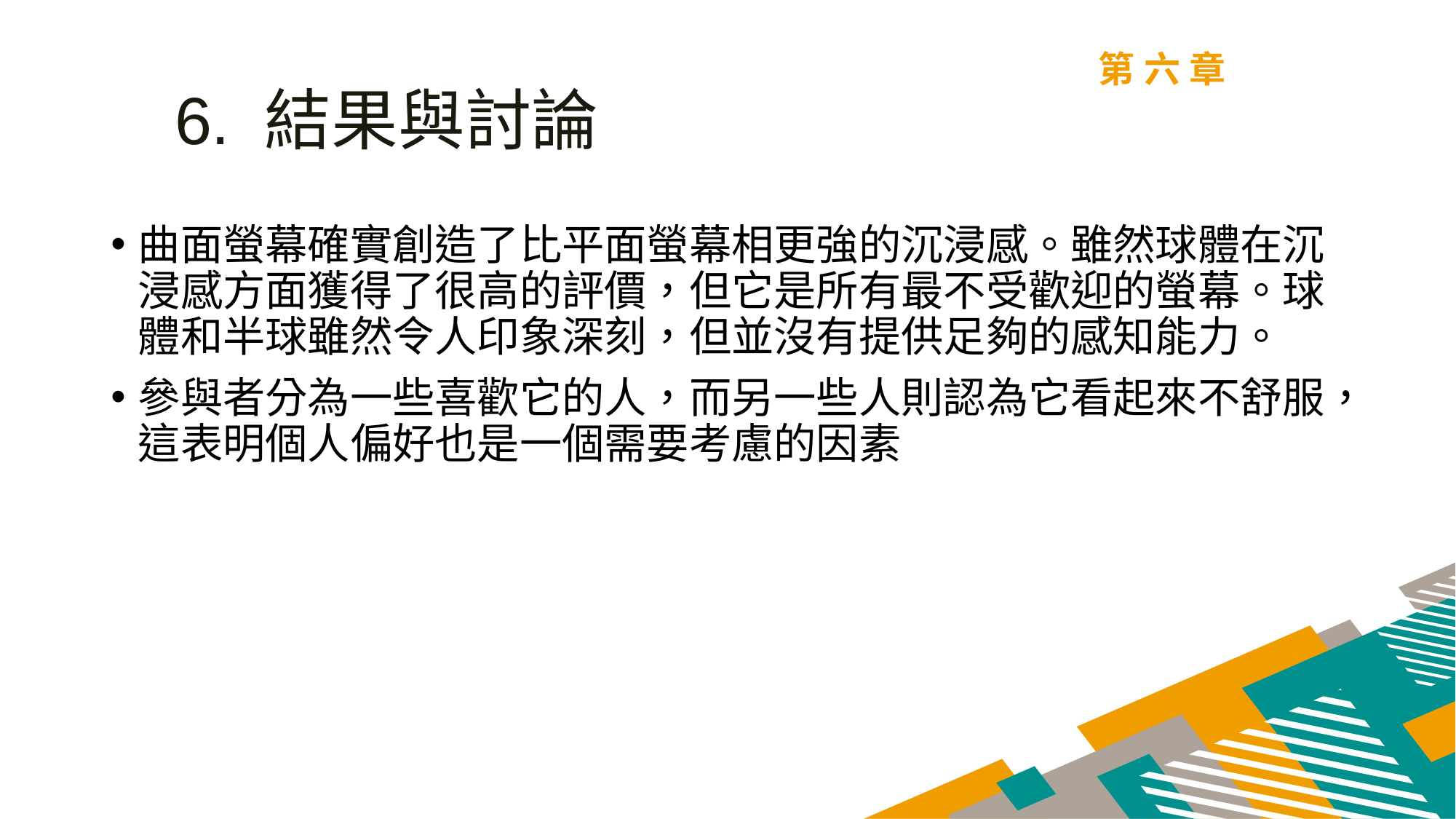

第六章
6. 結果與討論
曲面螢幕確實創造了比平面螢幕相更強的沉浸感。雖然球體在沉浸感方面獲得了很高的評價，但它是所有最不受歡迎的螢幕。球體和半球雖然令人印象深刻，但並沒有提供足夠的感知能力。
參與者分為一些喜歡它的人，而另一些人則認為它看起來不舒服，這表明個人偏好也是一個需要考慮的因素